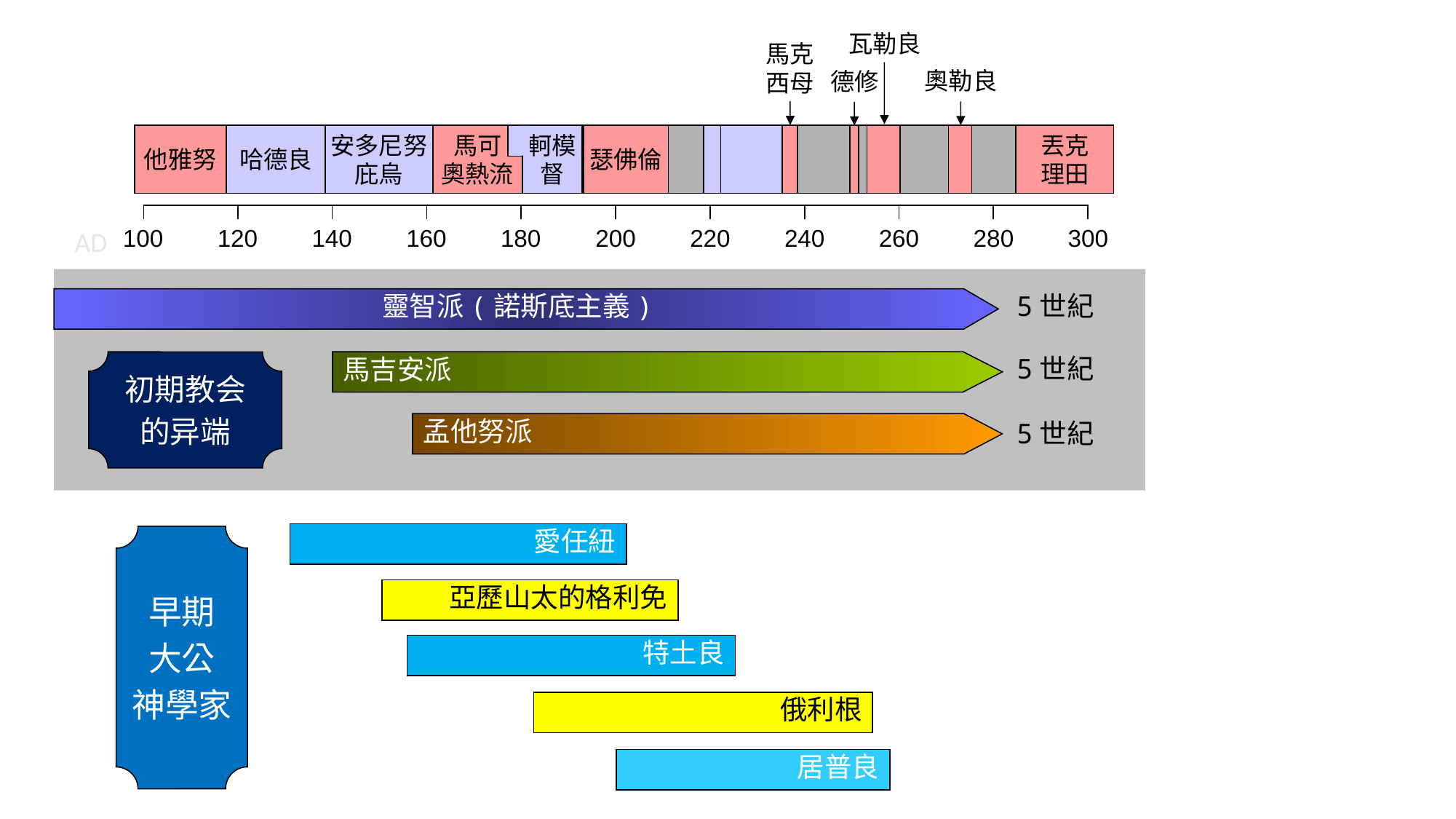

瓦勒良
馬克
西母
奧勒良
德修

他雅努
哈德良
安多尼努
庇烏
馬可
奧熱流
軻模
督

瑟佛倫

丟克
理田

|  |  |  |  |  |  |  |  |  |  |
| --- | --- | --- | --- | --- | --- | --- | --- | --- | --- |
AD
| 100 | 120 | 140 | 160 | 180 | 200 | 220 | 240 | 260 | 280 | 300 |
| --- | --- | --- | --- | --- | --- | --- | --- | --- | --- | --- |

5世紀
靈智派(諾斯底主義)
5世紀
馬吉安派
初期教会
的异端
5世紀
孟他努派
愛任紐
早期
大公
神學家
亞歷山太的格利免
特土良
俄利根
居普良